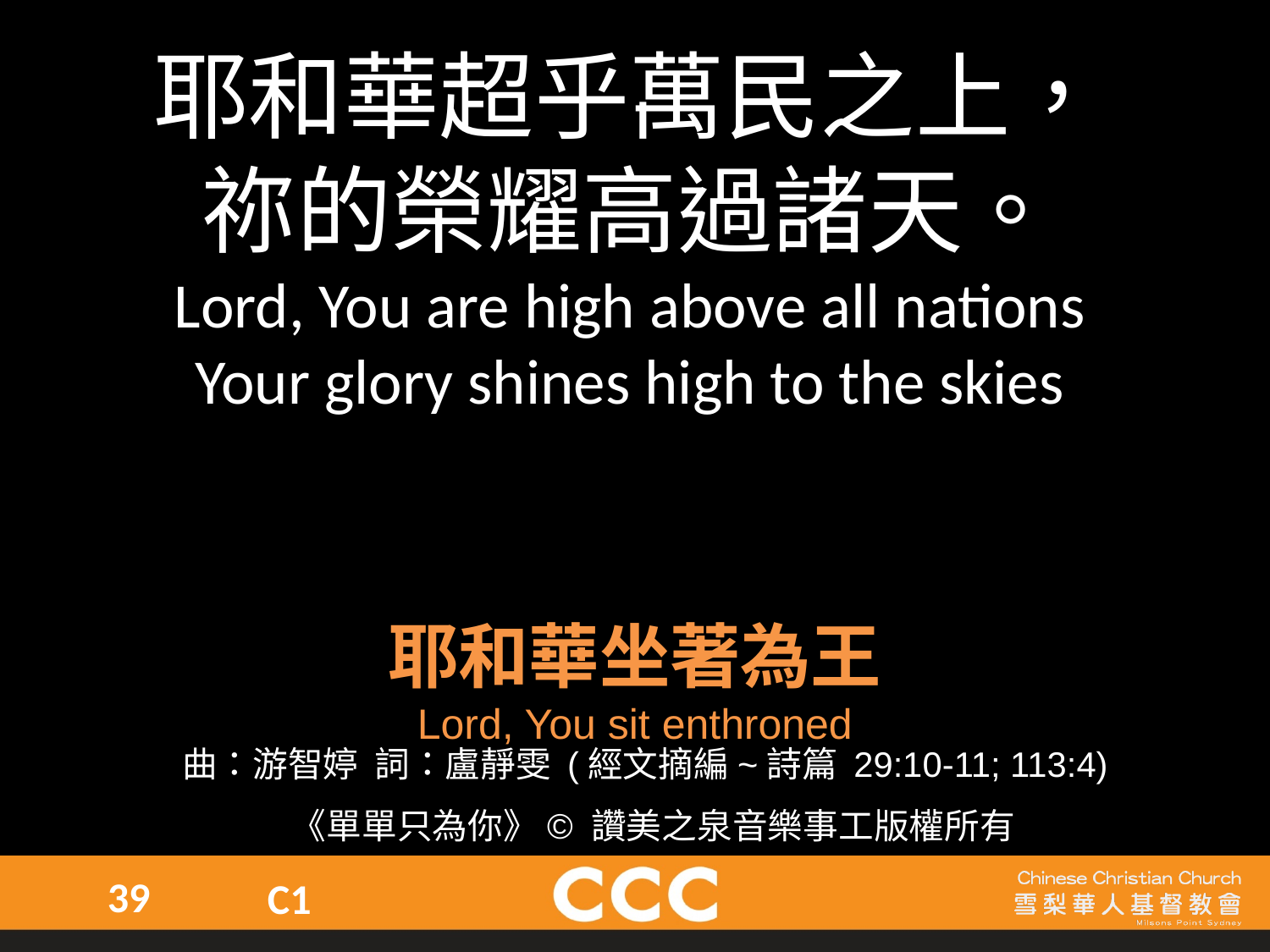

耶和華超乎萬民之上，
祢的榮耀高過諸天。
Lord, You are high above all nations
Your glory shines high to the skies
耶和華坐著為王
Lord, You sit enthroned
曲：游智婷  詞：盧靜雯 (經文摘編~詩篇 29:10-11; 113:4)
 《單單只為你》© 讚美之泉音樂事工版權所有
39
C1